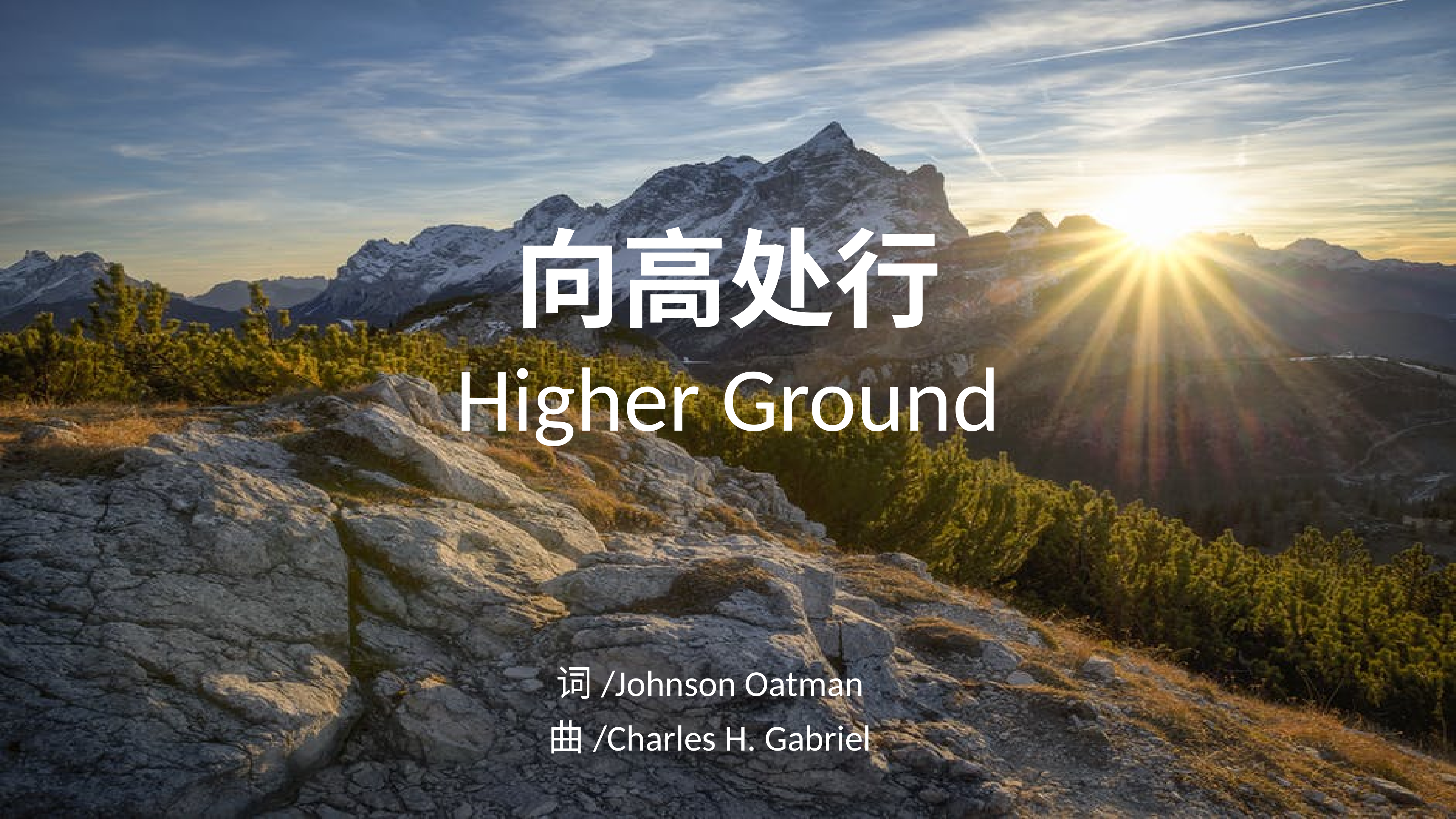

# 向高处行 Higher Ground
词/Johnson Oatman
曲/Charles H. Gabriel